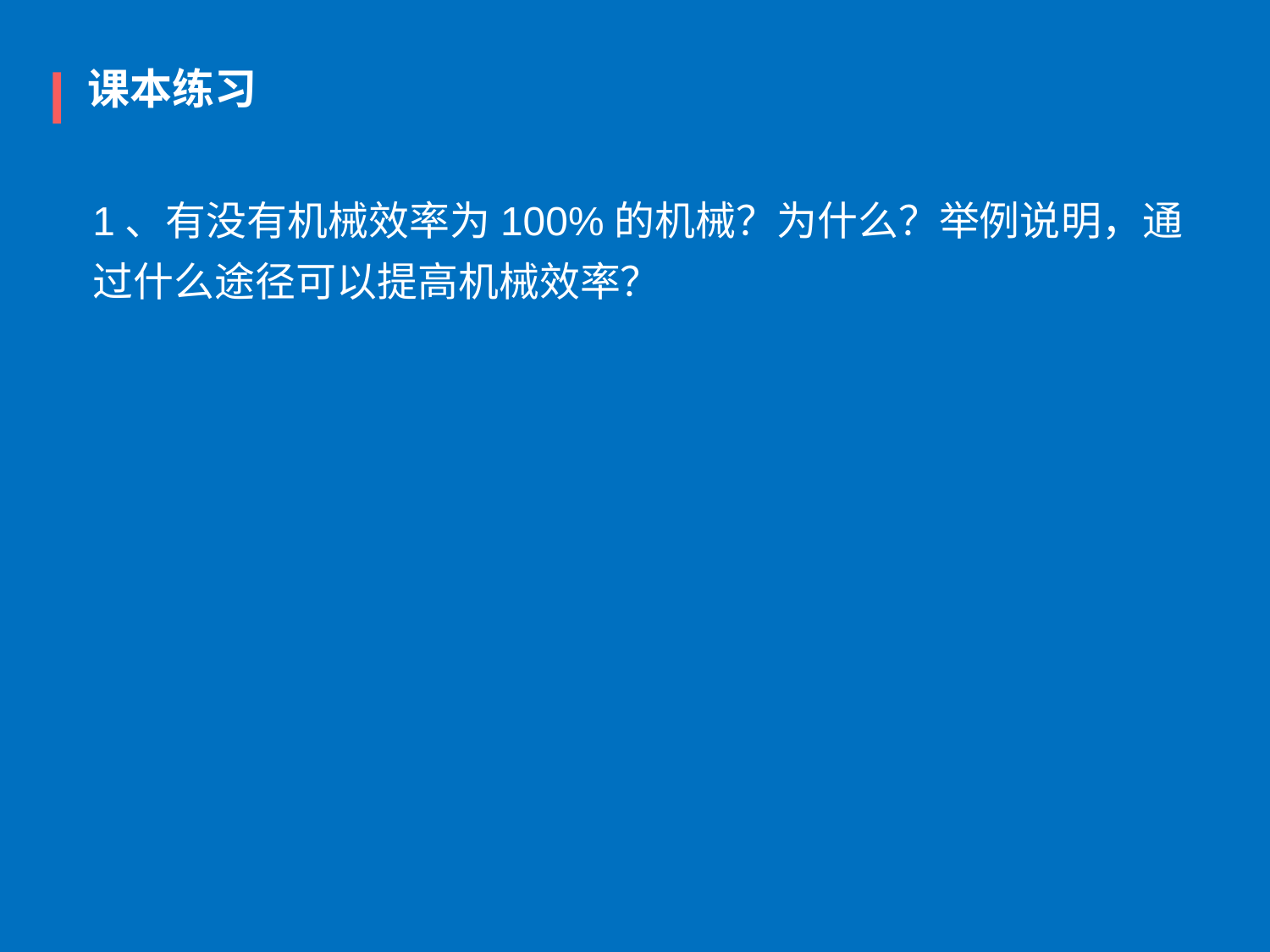

课本练习

1、有没有机械效率为100%的机械？为什么？举例说明，通过什么途径可以提高机械效率？